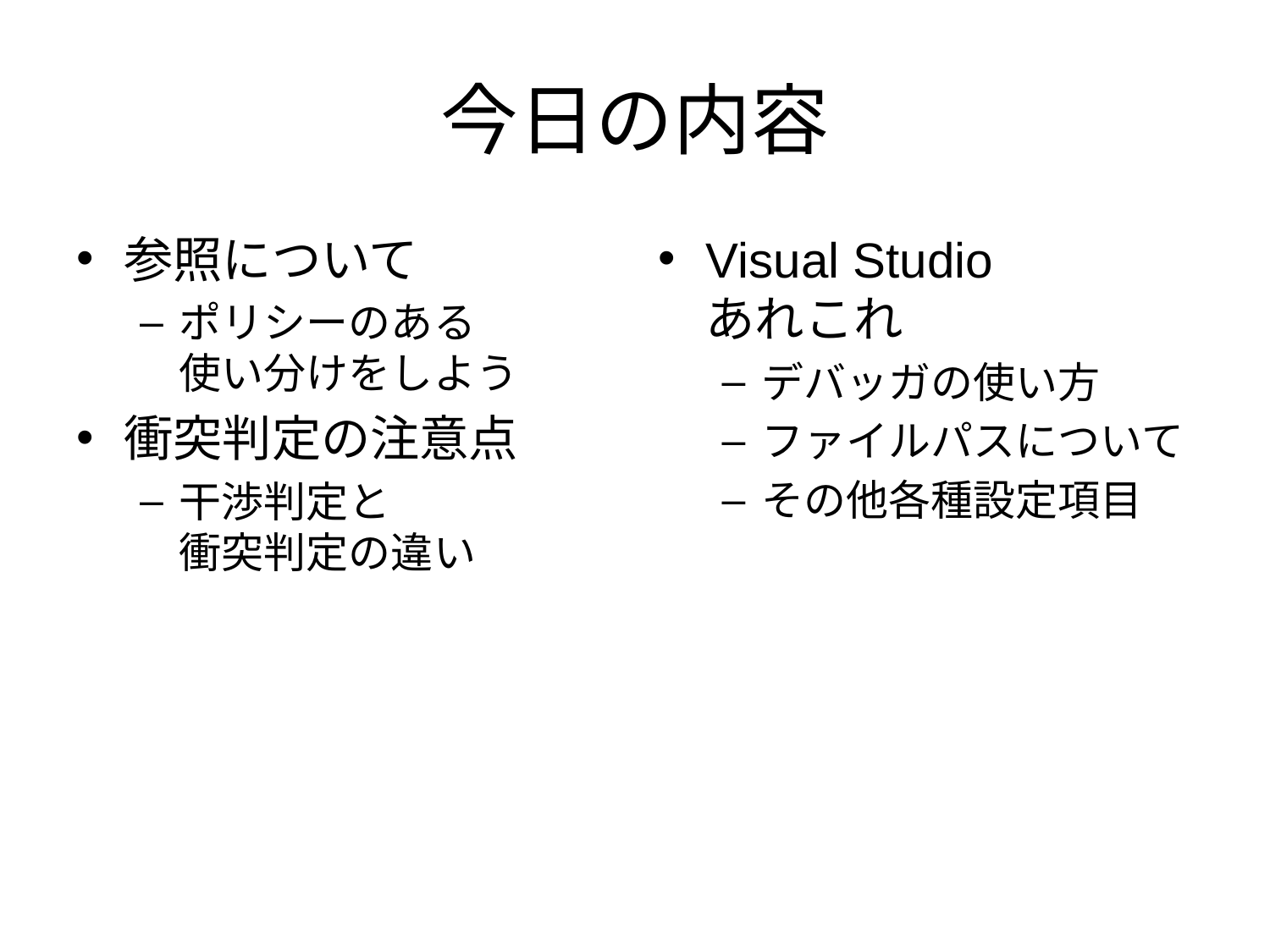

# 今日の内容
参照について
ポリシーのある
使い分けをしよう
衝突判定の注意点
干渉判定と
衝突判定の違い

Visual Studio
あれこれ
デバッガの使い方
ファイルパスについて
その他各種設定項目